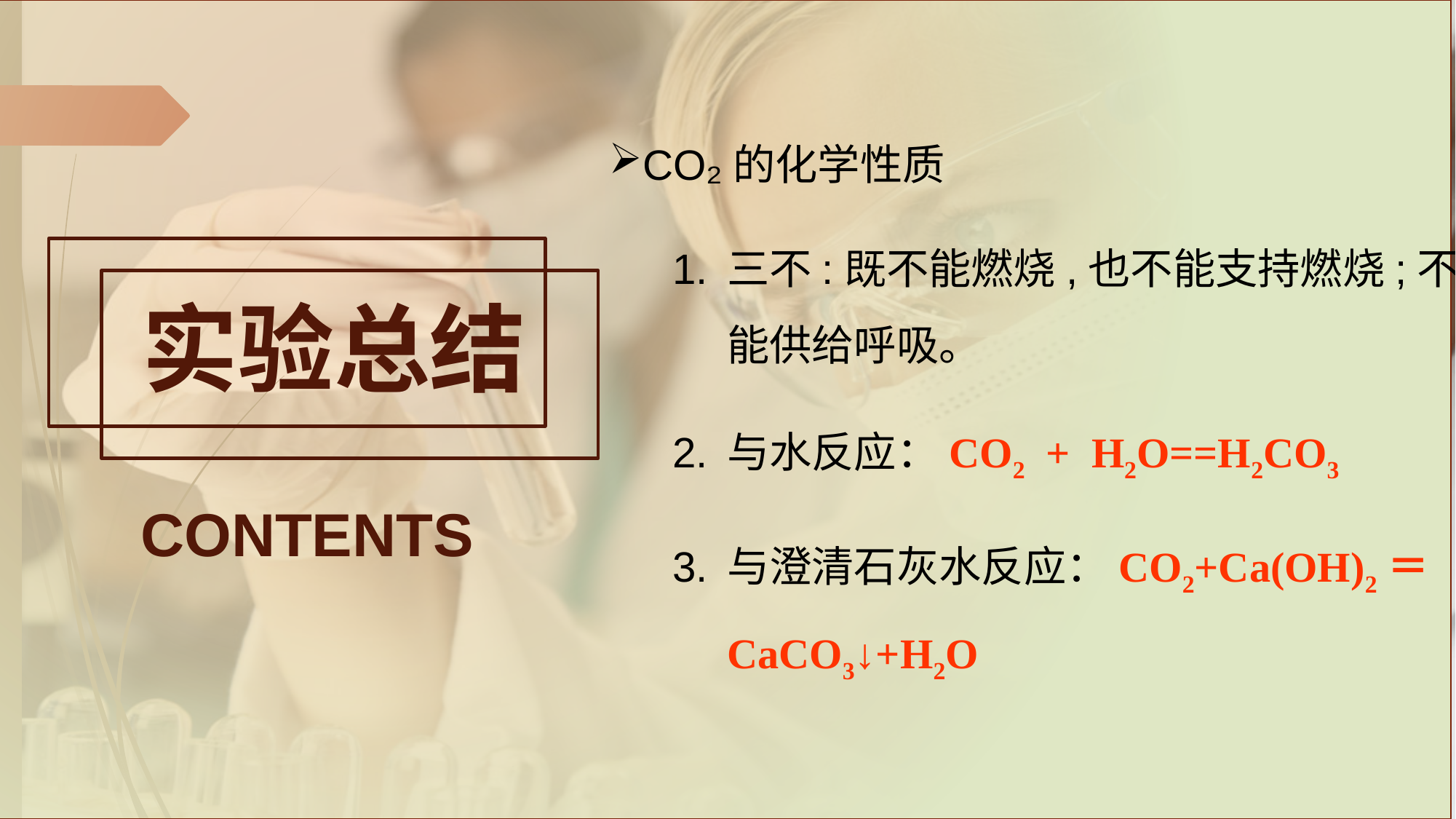

CO₂的化学性质
三不:既不能燃烧,也不能支持燃烧;不能供给呼吸。
与水反应：CO2  +  H2O==H2CO3
与澄清石灰水反应：CO2+Ca(OH)2＝CaCO3↓+H2O

实验总结
CONTENTS